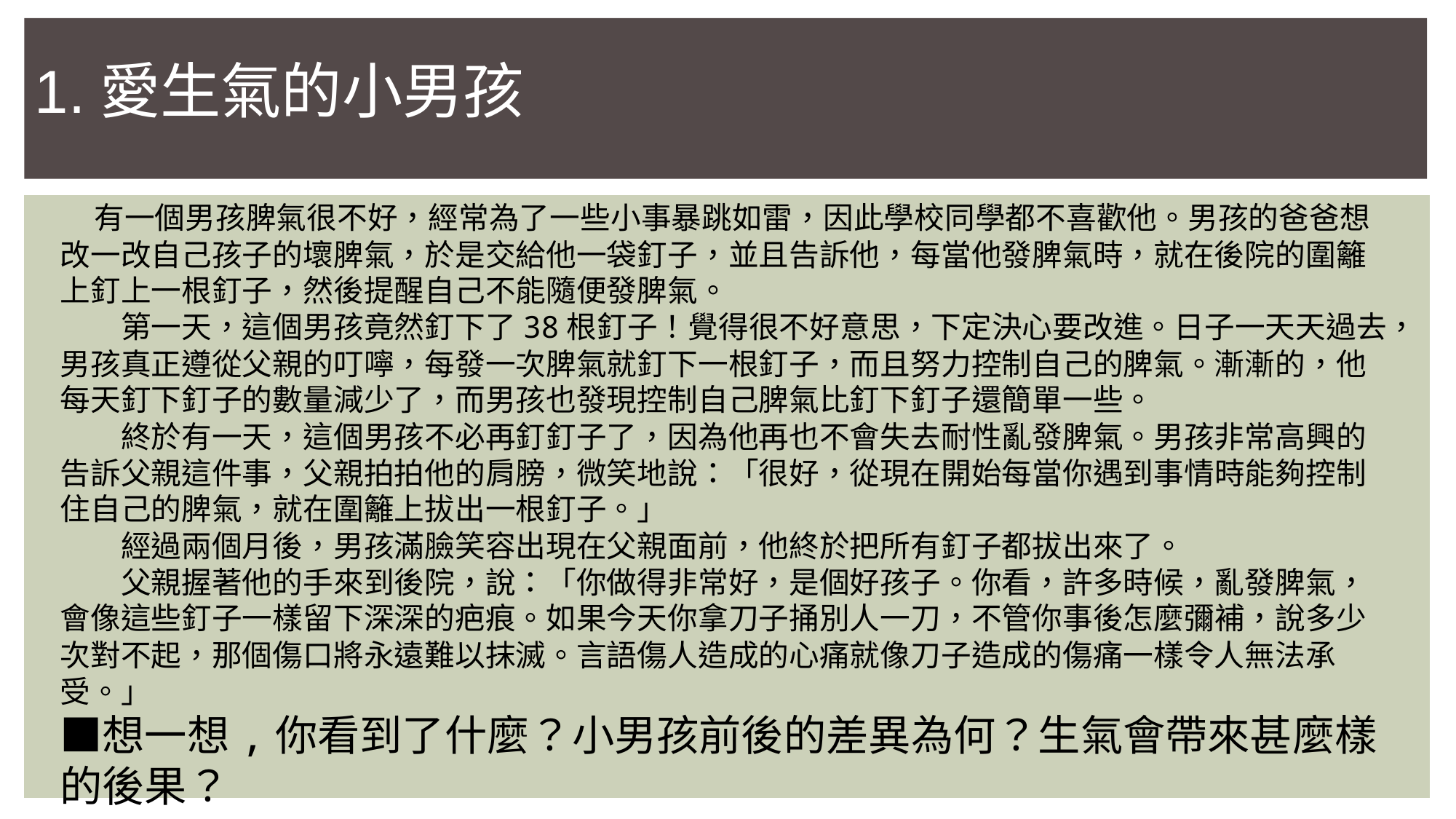

1.愛生氣的小男孩
    有一個男孩脾氣很不好，經常為了一些小事暴跳如雷，因此學校同學都不喜歡他。男孩的爸爸想改一改自己孩子的壞脾氣，於是交給他一袋釘子，並且告訴他，每當他發脾氣時，就在後院的圍籬上釘上一根釘子，然後提醒自己不能隨便發脾氣。
　　第一天，這個男孩竟然釘下了38根釘子！覺得很不好意思，下定決心要改進。日子一天天過去，男孩真正遵從父親的叮嚀，每發一次脾氣就釘下一根釘子，而且努力控制自己的脾氣。漸漸的，他每天釘下釘子的數量減少了，而男孩也發現控制自己脾氣比釘下釘子還簡單一些。
　　終於有一天，這個男孩不必再釘釘子了，因為他再也不會失去耐性亂發脾氣。男孩非常高興的告訴父親這件事，父親拍拍他的肩膀，微笑地說：「很好，從現在開始每當你遇到事情時能夠控制住自己的脾氣，就在圍籬上拔出一根釘子。」
　　經過兩個月後，男孩滿臉笑容出現在父親面前，他終於把所有釘子都拔出來了。
　　父親握著他的手來到後院，說：「你做得非常好，是個好孩子。你看，許多時候，亂發脾氣，會像這些釘子一樣留下深深的疤痕。如果今天你拿刀子捅別人一刀，不管你事後怎麼彌補，說多少次對不起，那個傷口將永遠難以抹滅。言語傷人造成的心痛就像刀子造成的傷痛一樣令人無法承受。」
■想一想,你看到了什麼？小男孩前後的差異為何？生氣會帶來甚麼樣的後果？